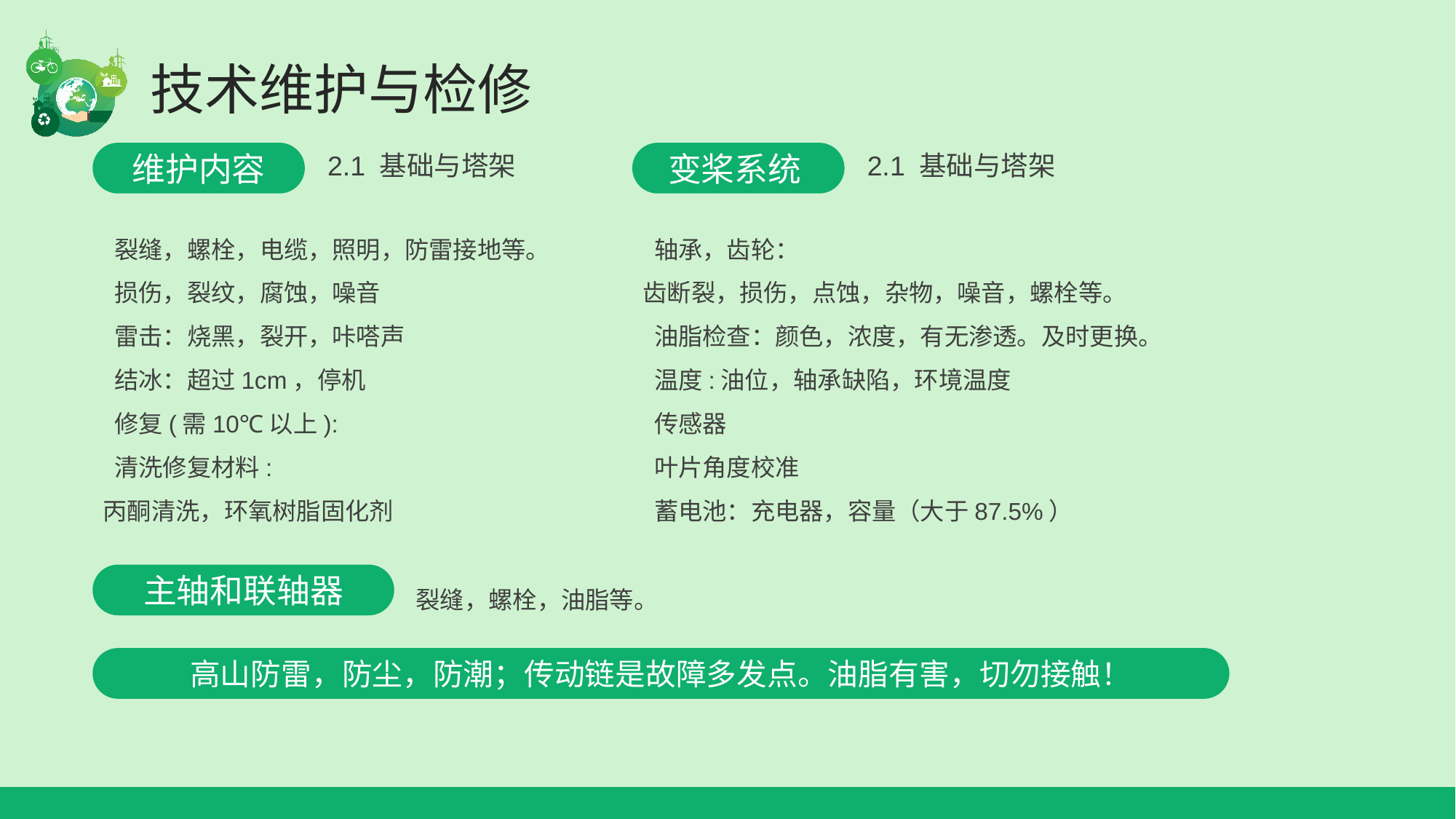

行业PPT模板http://www.1ppt.com/hangye/
维护内容
2.1 基础与塔架
变桨系统
2.1 基础与塔架
 裂缝，螺栓，电缆，照明，防雷接地等。
 损伤，裂纹，腐蚀，噪音
 雷击：烧黑，裂开，咔嗒声
 结冰：超过1cm，停机
 修复(需10℃以上):
 清洗修复材料:
丙酮清洗，环氧树脂固化剂

 轴承，齿轮：
齿断裂，损伤，点蚀，杂物，噪音，螺栓等。
 油脂检查：颜色，浓度，有无渗透。及时更换。
 温度:油位，轴承缺陷，环境温度
 传感器
 叶片角度校准
 蓄电池：充电器，容量（大于87.5%）
主轴和联轴器
 裂缝，螺栓，油脂等。
高山防雷，防尘，防潮；传动链是故障多发点。油脂有害，切勿接触！